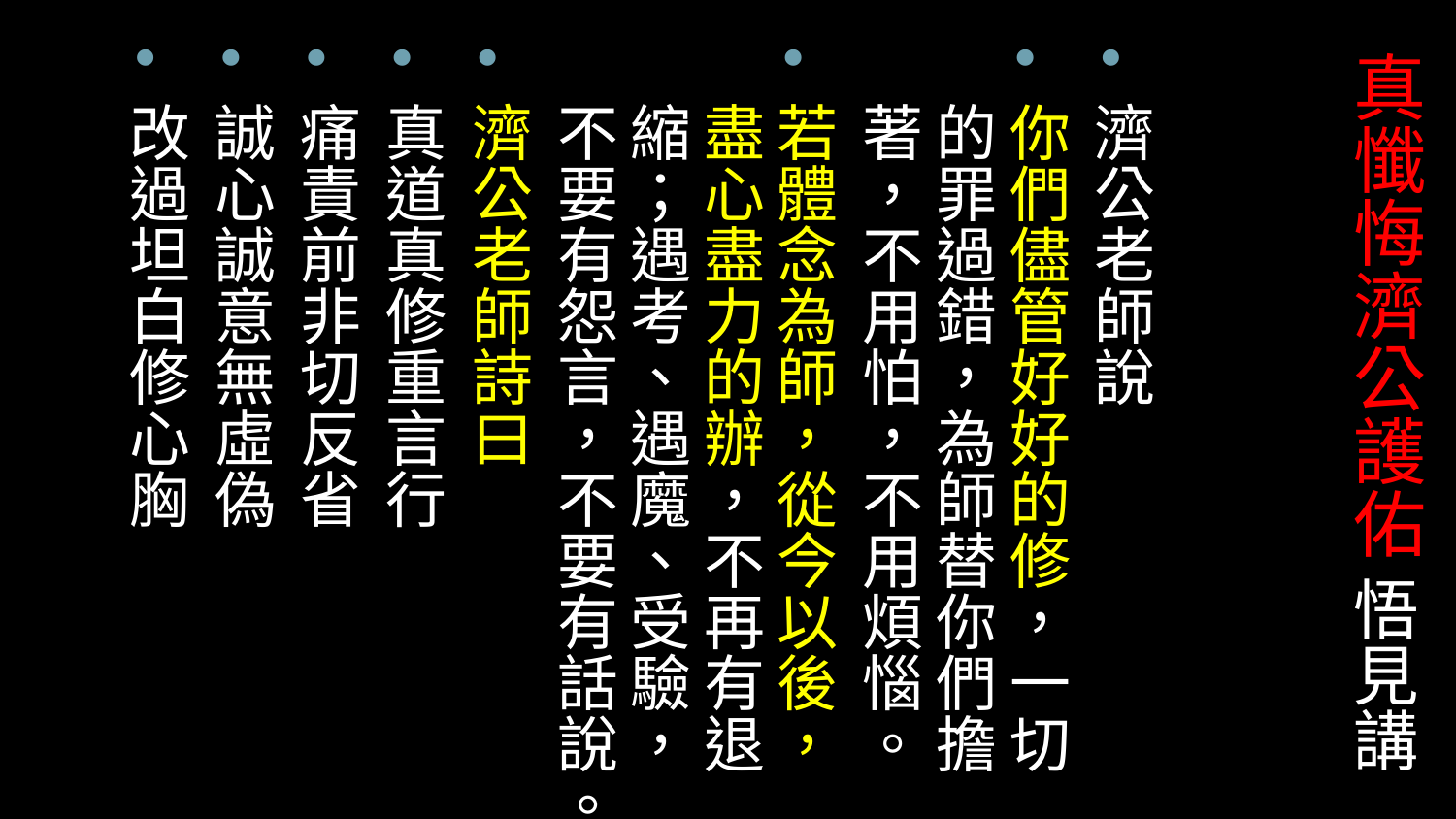

# 真懺悔濟公護佑 悟見講
濟公老師說
你們儘管好好的修，一切的罪過錯，為師替你們擔著，不用怕，不用煩惱。
若體念為師，從今以後，盡心盡力的辦，不再有退縮；遇考、遇魔、受驗，不要有怨言，不要有話說。
濟公老師詩曰
真道真修重言行
痛責前非切反省
誠心誠意無虛偽
改過坦白修心胸